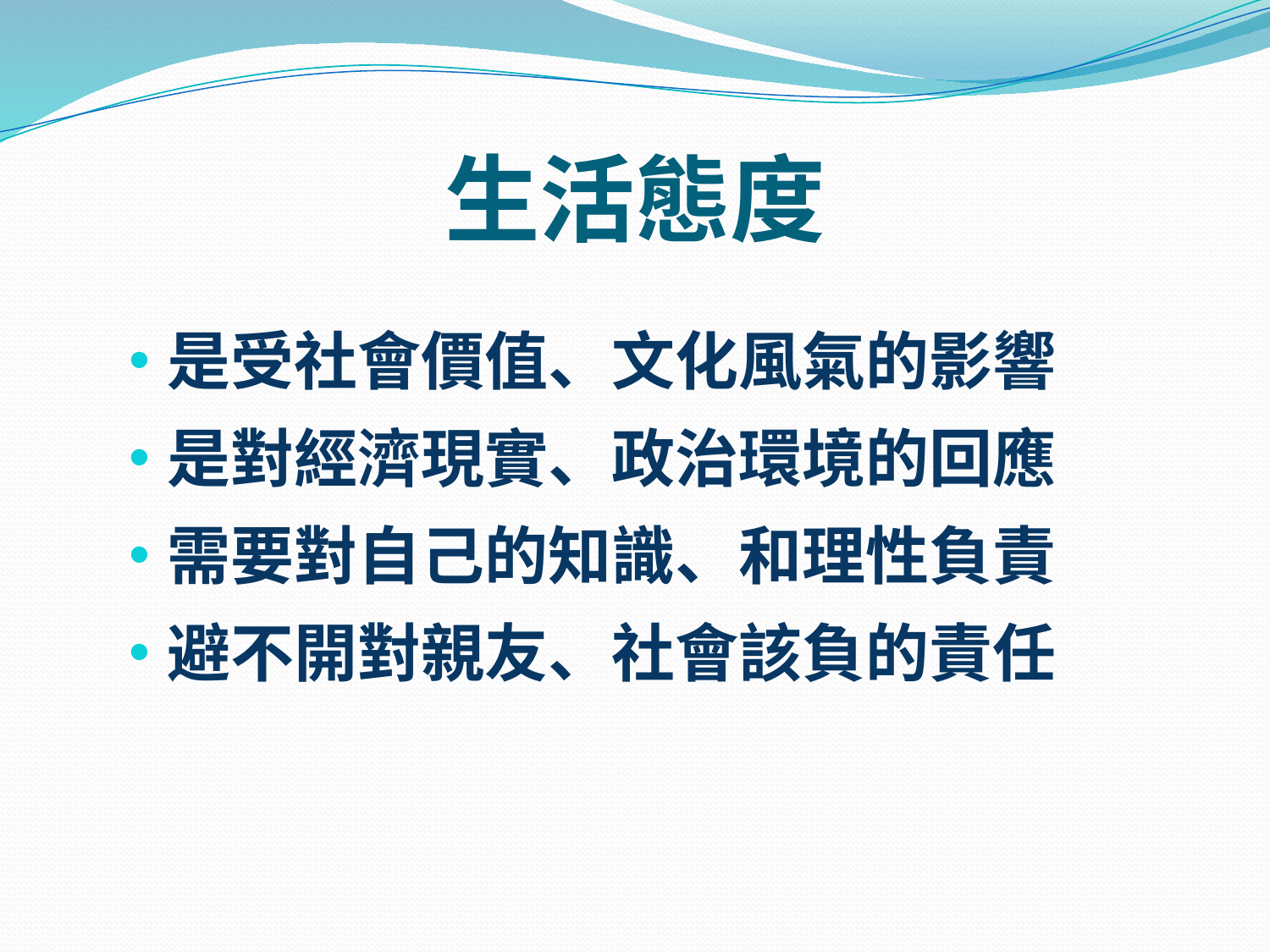

# 生活態度
是受社會價值、文化風氣的影響
是對經濟現實、政治環境的回應
需要對自己的知識、和理性負責
避不開對親友、社會該負的責任